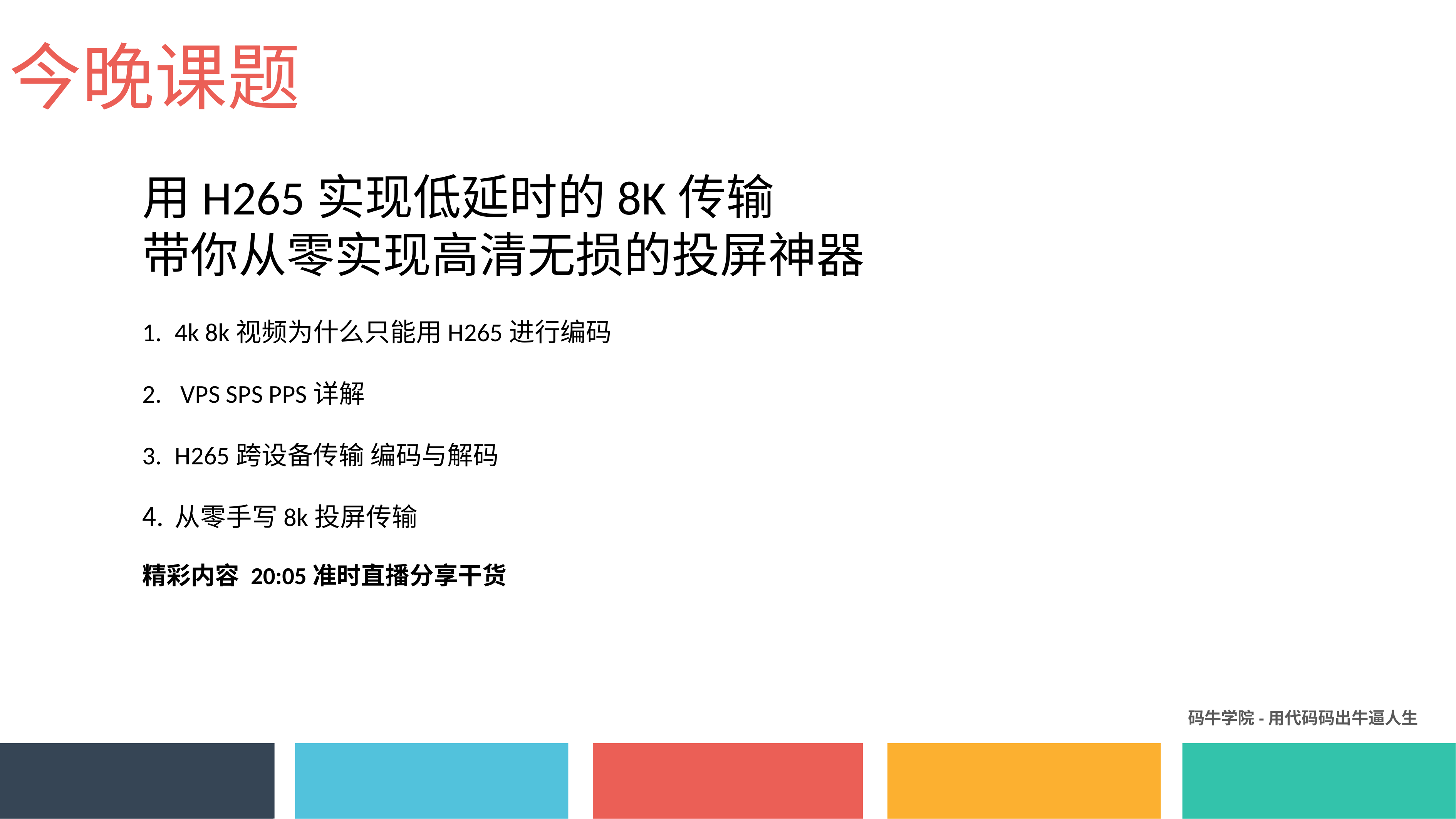

今晚课题
用H265实现低延时的8K传输
带你从零实现高清无损的投屏神器
4k 8k视频为什么只能用H265进行编码

 VPS SPS PPS详解

H265跨设备传输 编码与解码

从零手写8k投屏传输

精彩内容 20:05准时直播分享干货
码牛学院-用代码码出牛逼人生